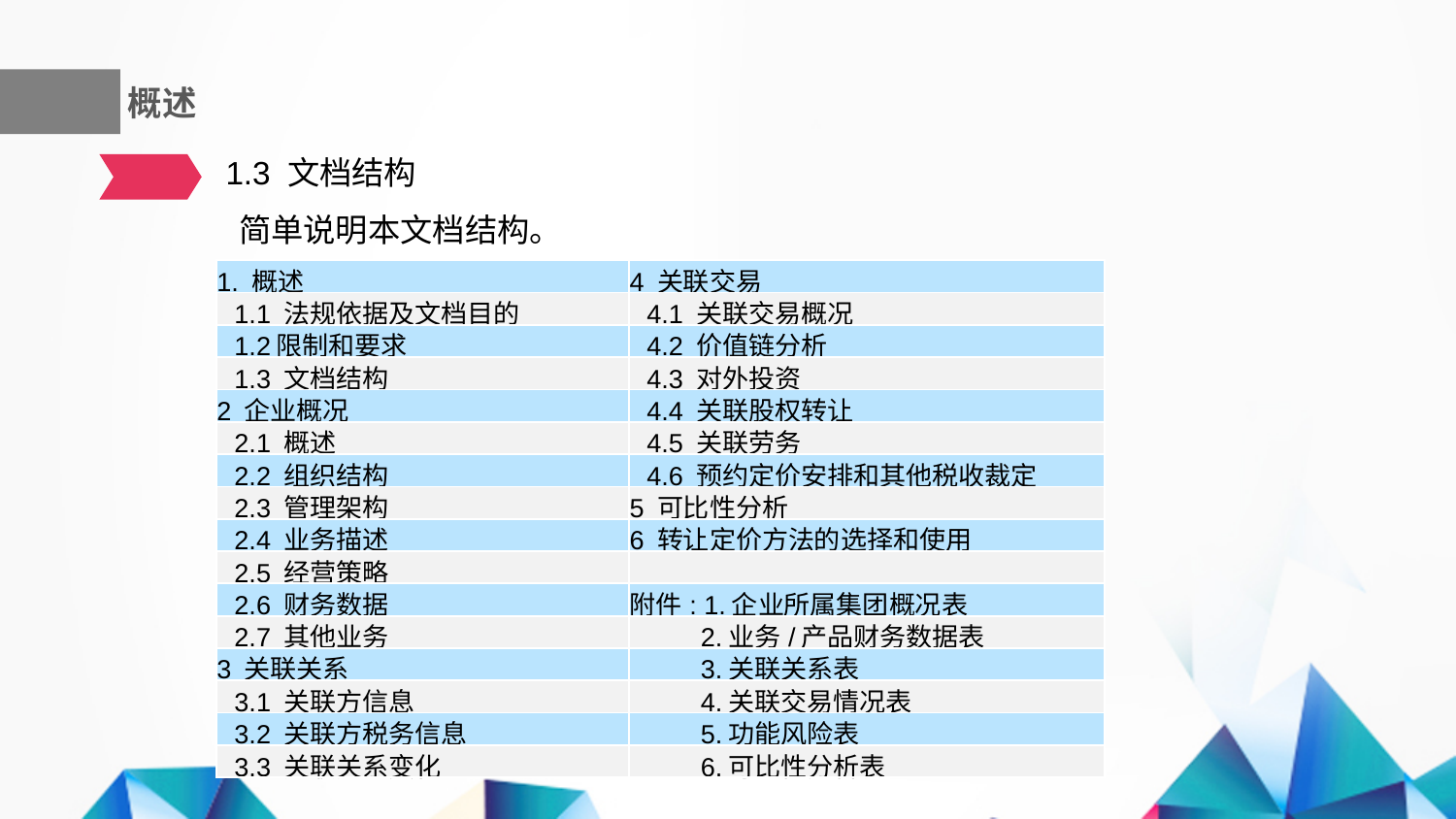

概述
1.3 文档结构

简单说明本文档结构。
| 1. 概述 | 4 关联交易 |
| --- | --- |
| 1.1 法规依据及文档目的 | 4.1 关联交易概况 |
| 1.2限制和要求 | 4.2 价值链分析 |
| 1.3 文档结构 | 4.3 对外投资 |
| 2 企业概况 | 4.4 关联股权转让 |
| 2.1 概述 | 4.5 关联劳务 |
| 2.2 组织结构 | 4.6 预约定价安排和其他税收裁定 |
| 2.3 管理架构 | 5 可比性分析 |
| 2.4 业务描述 | 6 转让定价方法的选择和使用 |
| 2.5 经营策略 |  |
| 2.6 财务数据 | 附件: 1.企业所属集团概况表 |
| 2.7 其他业务 | 2.业务/产品财务数据表 |
| 3 关联关系 | 3.关联关系表 |
| 3.1 关联方信息 | 4.关联交易情况表 |
| 3.2 关联方税务信息 | 5.功能风险表 |
| 3.3 关联关系变化 | 6.可比性分析表 |